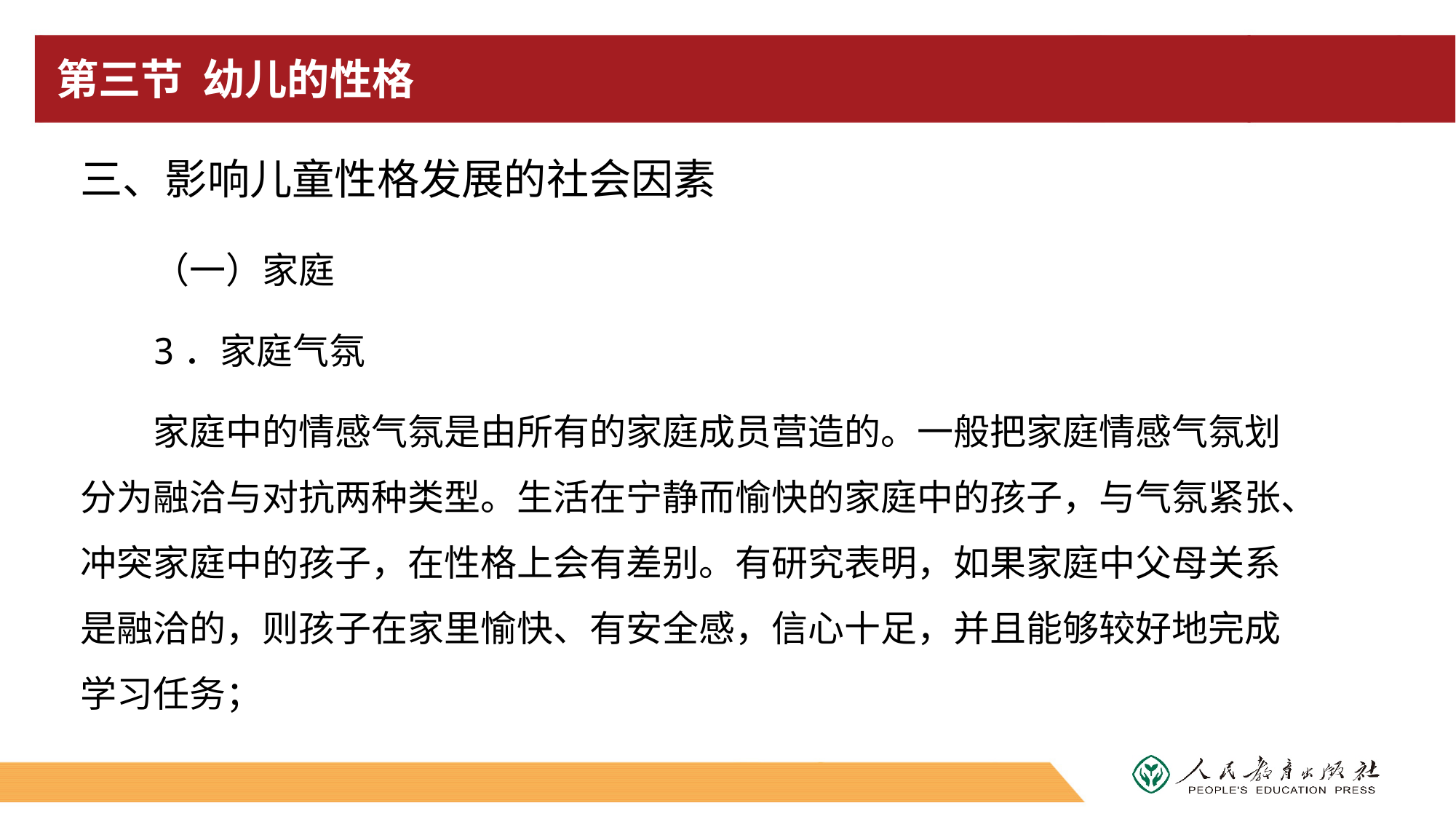

# 第三节  幼儿的性格
三、影响儿童性格发展的社会因素
（一）家庭
3．家庭气氛
家庭中的情感气氛是由所有的家庭成员营造的。一般把家庭情感气氛划分为融洽与对抗两种类型。生活在宁静而愉快的家庭中的孩子，与气氛紧张、冲突家庭中的孩子，在性格上会有差别。有研究表明，如果家庭中父母关系是融洽的，则孩子在家里愉快、有安全感，信心十足，并且能够较好地完成学习任务；